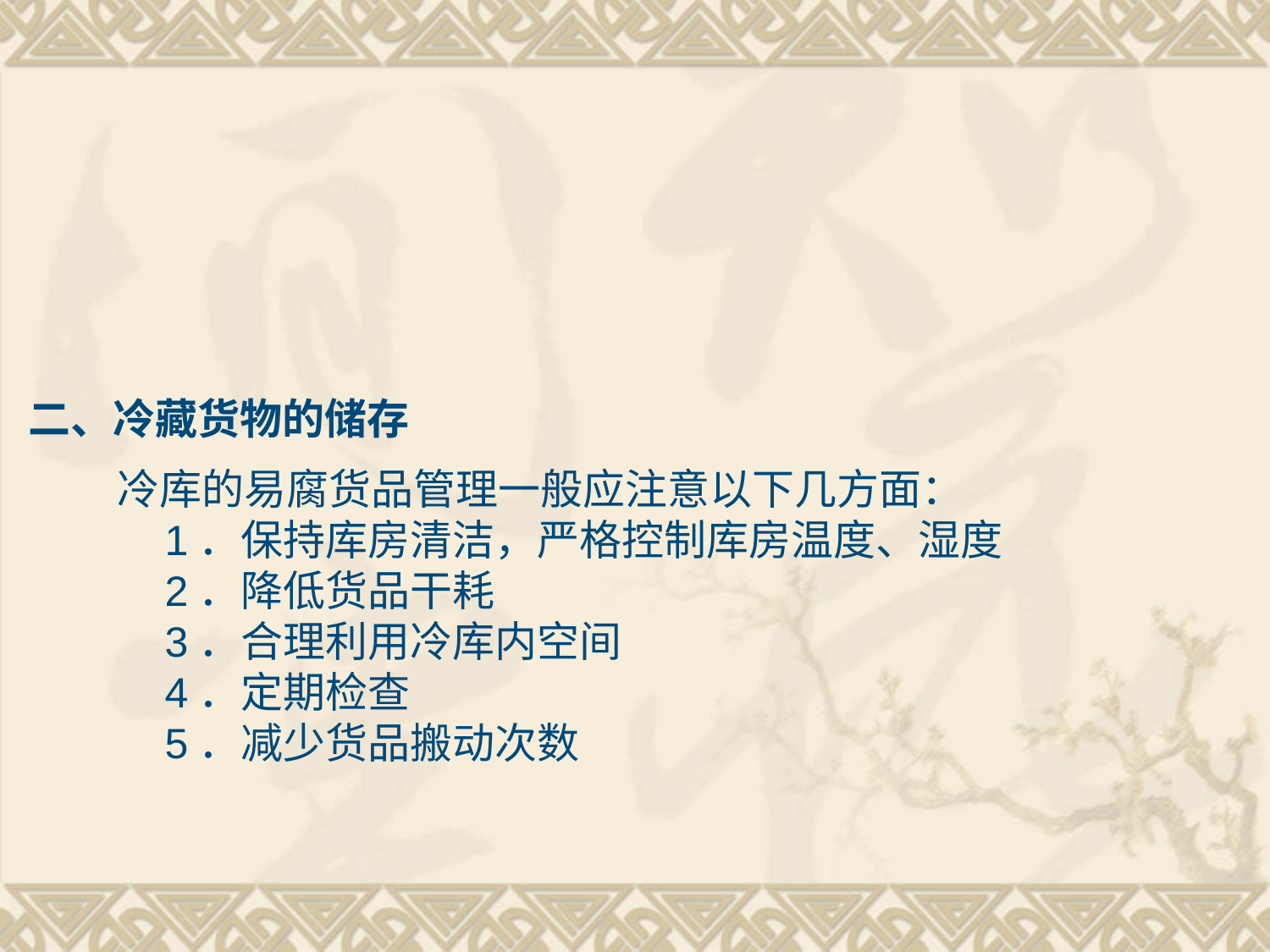

二、冷藏货物的储存
冷库的易腐货品管理一般应注意以下几方面：

       1．保持库房清洁，严格控制库房温度、湿度
       2．降低货品干耗
       3．合理利用冷库内空间
       4．定期检查
       5．减少货品搬动次数